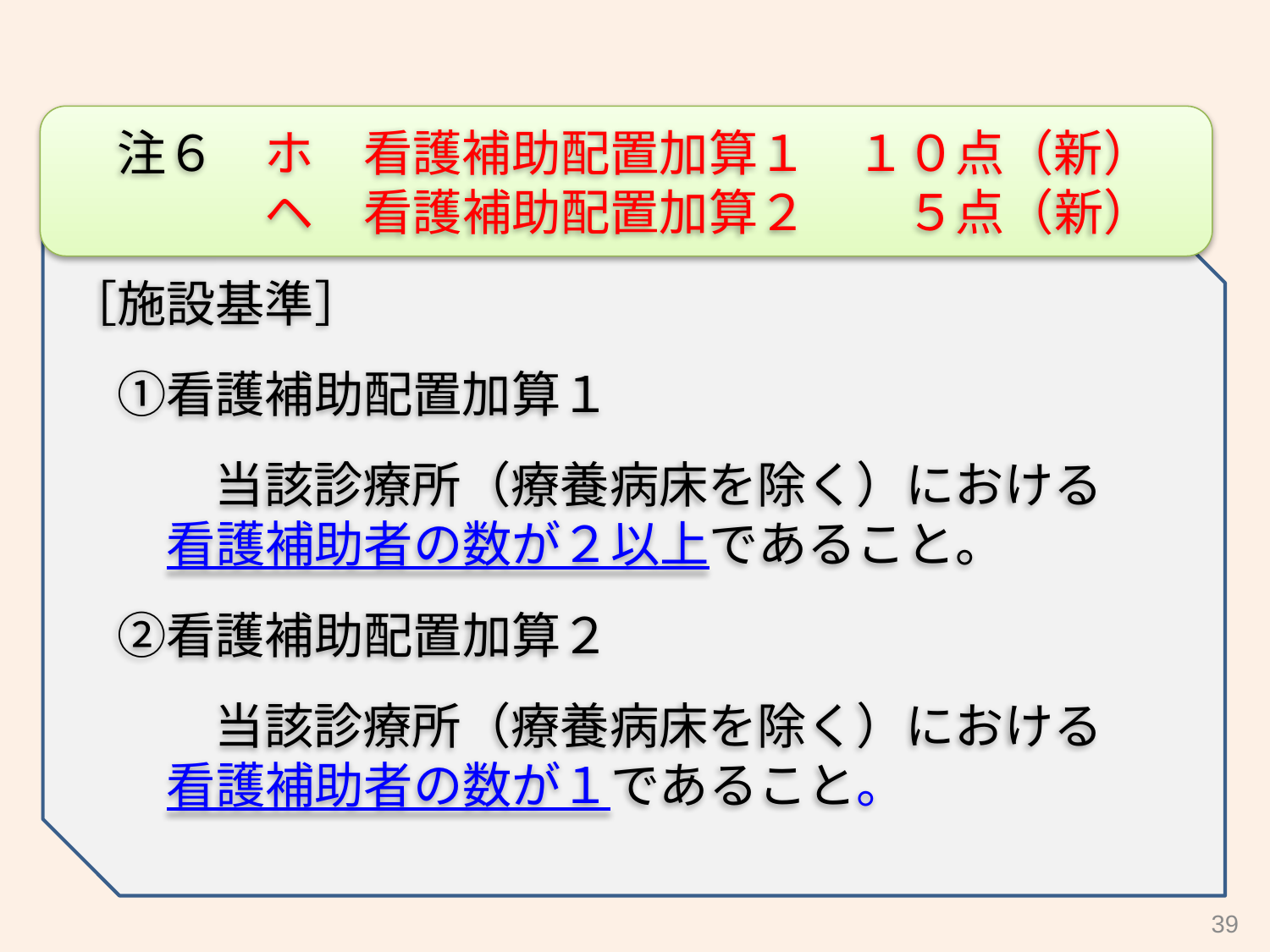

注６　ホ　看護補助配置加算１　１０点（新）
　　　　ヘ　看護補助配置加算２　　５点（新）
［施設基準］
　①看護補助配置加算１
　　当該診療所（療養病床を除く）における
看護補助者の数が２以上であること。
　②看護補助配置加算２
　　当該診療所（療養病床を除く）における
看護補助者の数が１であること。

39